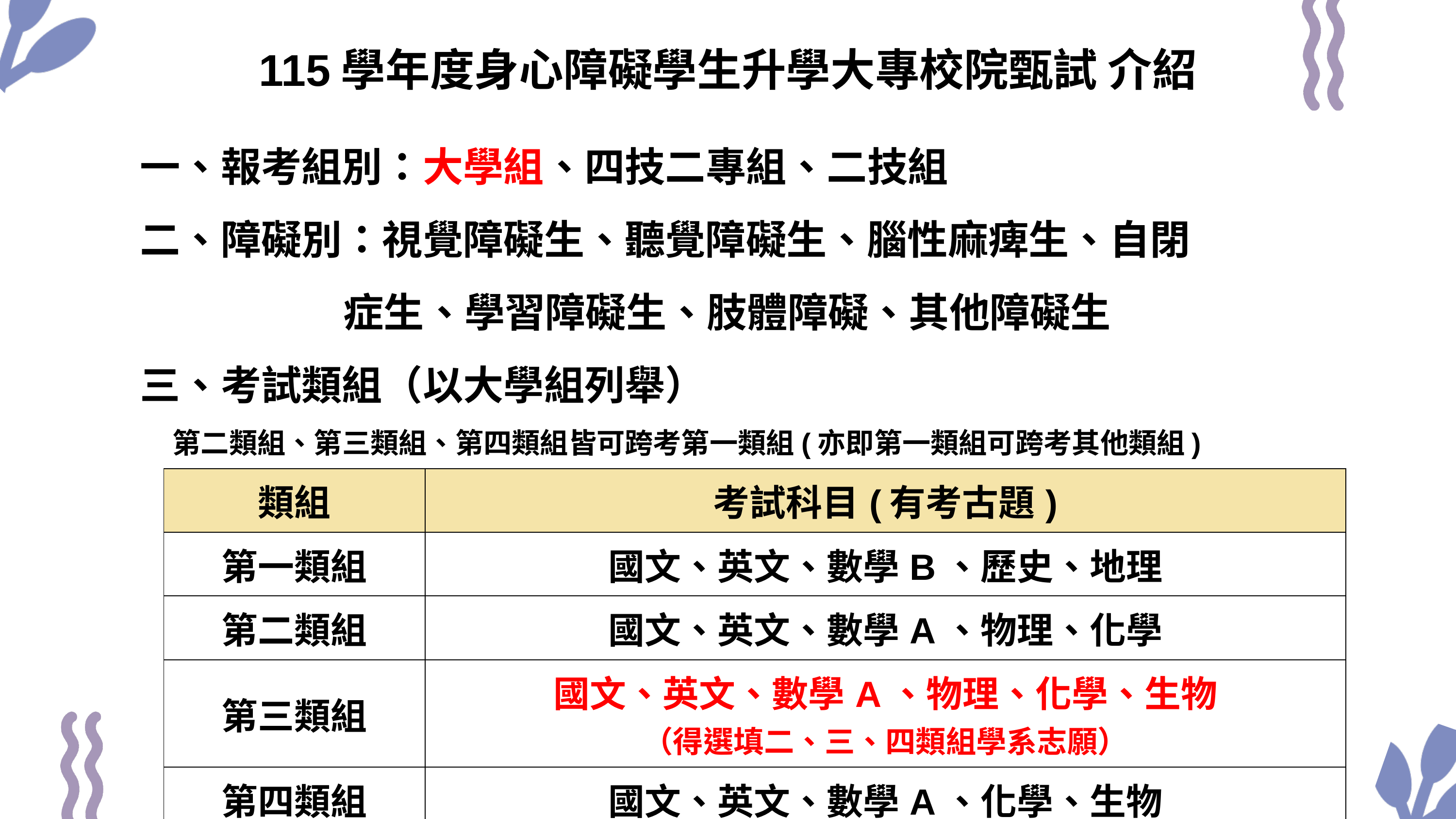

# 115學年度身心障礙學生升學大專校院甄試 介紹

一、報考組別：大學組、四技二專組、二技組
二、障礙別：視覺障礙生、聽覺障礙生、腦性麻痺生、自閉
                     症生、學習障礙生、肢體障礙、其他障礙生
三、考試類組（以大學組列舉）
    第二類組、第三類組、第四類組皆可跨考第一類組(亦即第一類組可跨考其他類組)
| 類組 | 考試科目(有考古題) |
| --- | --- |
| 第一類組 | 國文、英文、數學B、歷史、地理 |
| 第二類組 | 國文、英文、數學A、物理、化學 |
| 第三類組 | 國文、英文、數學A、物理、化學、生物 （得選填二、三、四類組學系志願） |
| 第四類組 | 國文、英文、數學A、化學、生物 |
5